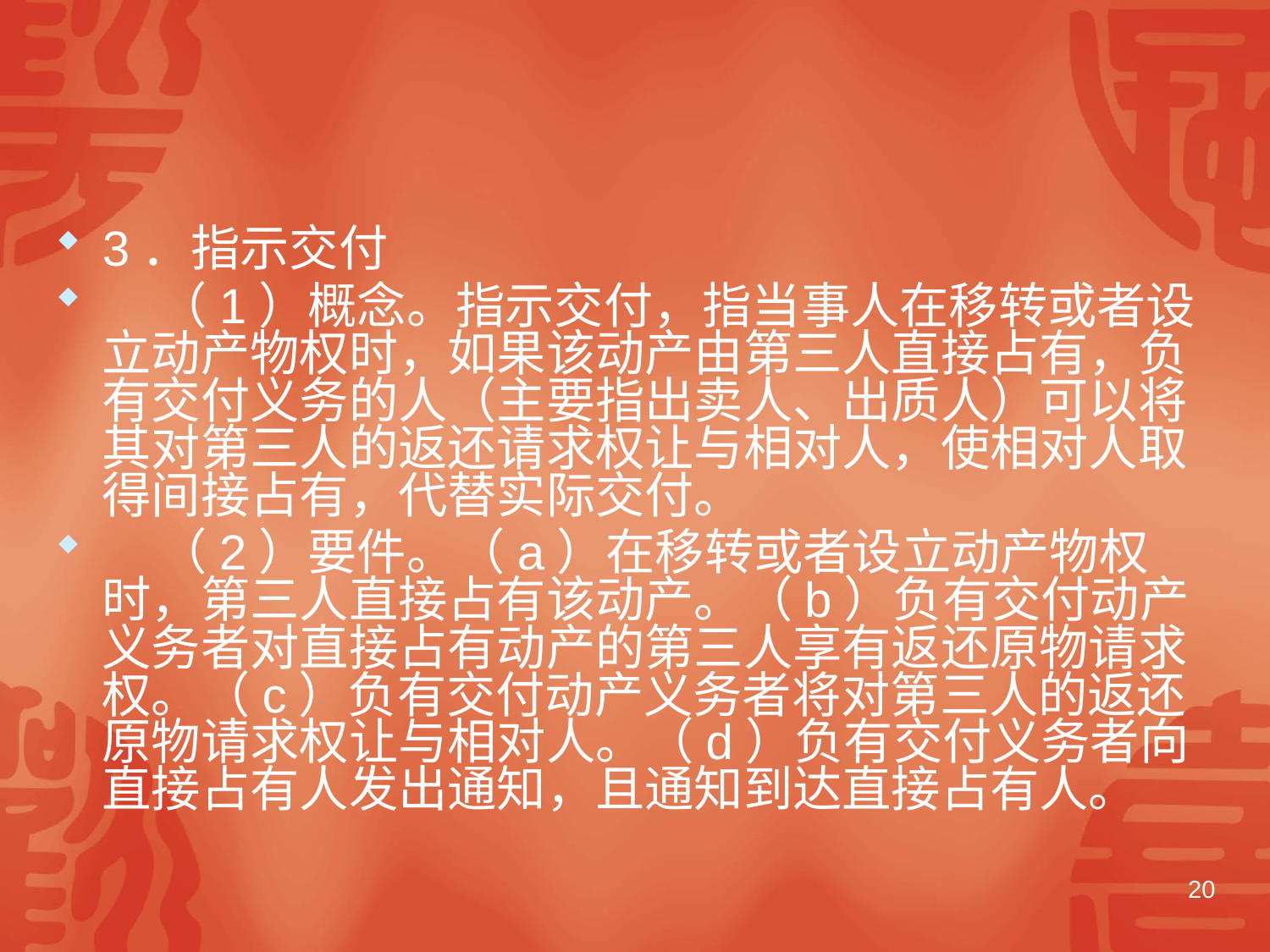

#
3．指示交付
    （1）概念。指示交付，指当事人在移转或者设立动产物权时，如果该动产由第三人直接占有，负有交付义务的人（主要指出卖人、出质人）可以将其对第三人的返还请求权让与相对人，使相对人取得间接占有，代替实际交付。
    （2）要件。（a）在移转或者设立动产物权时，第三人直接占有该动产。（b）负有交付动产义务者对直接占有动产的第三人享有返还原物请求权。（c）负有交付动产义务者将对第三人的返还原物请求权让与相对人。（d）负有交付义务者向直接占有人发出通知，且通知到达直接占有人。
20